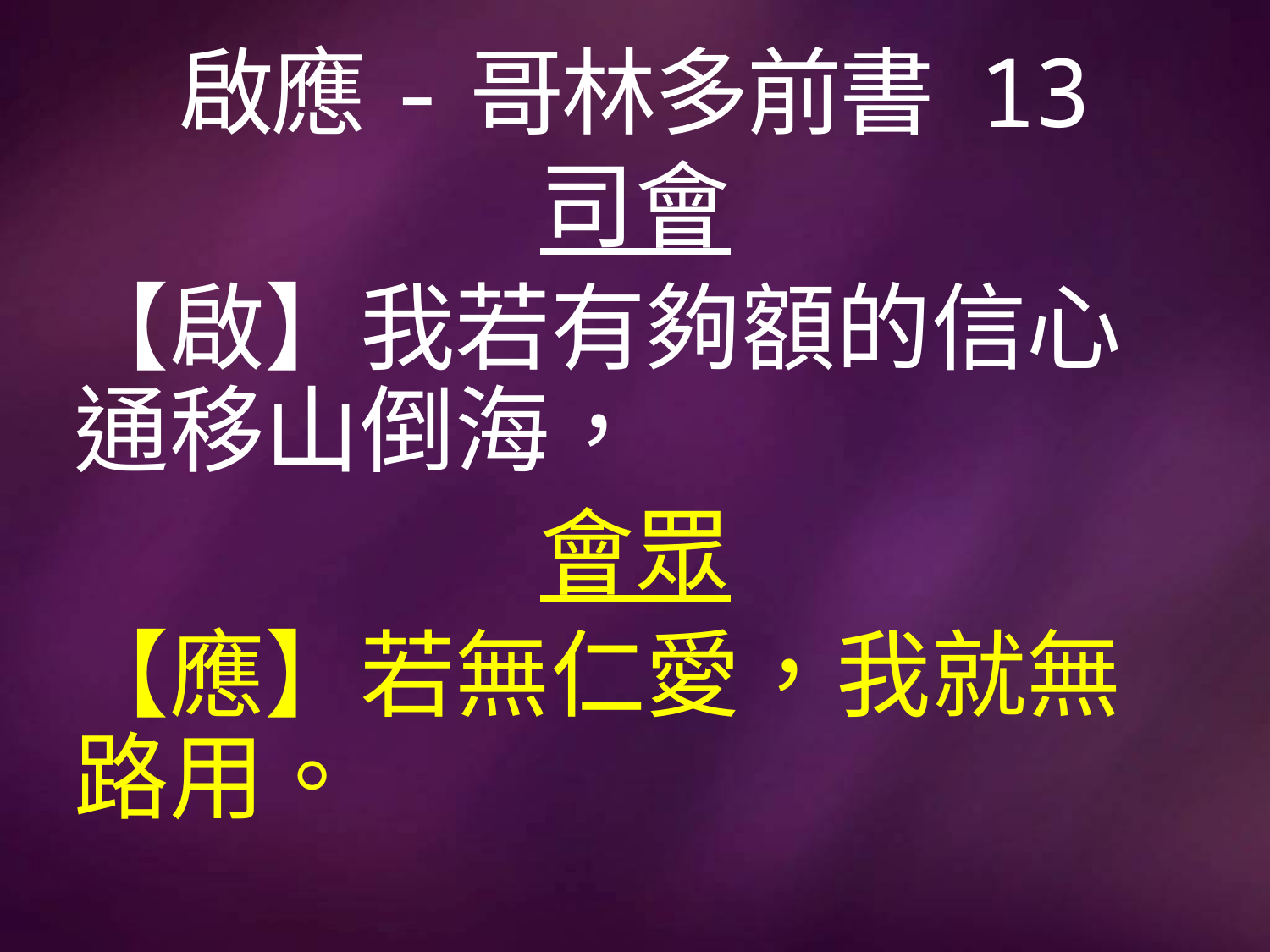

# 啟應-哥林多前書 13
司會
【啟】我若有夠額的信心通移山倒海，
會眾
【應】若無仁愛，我就無路用。